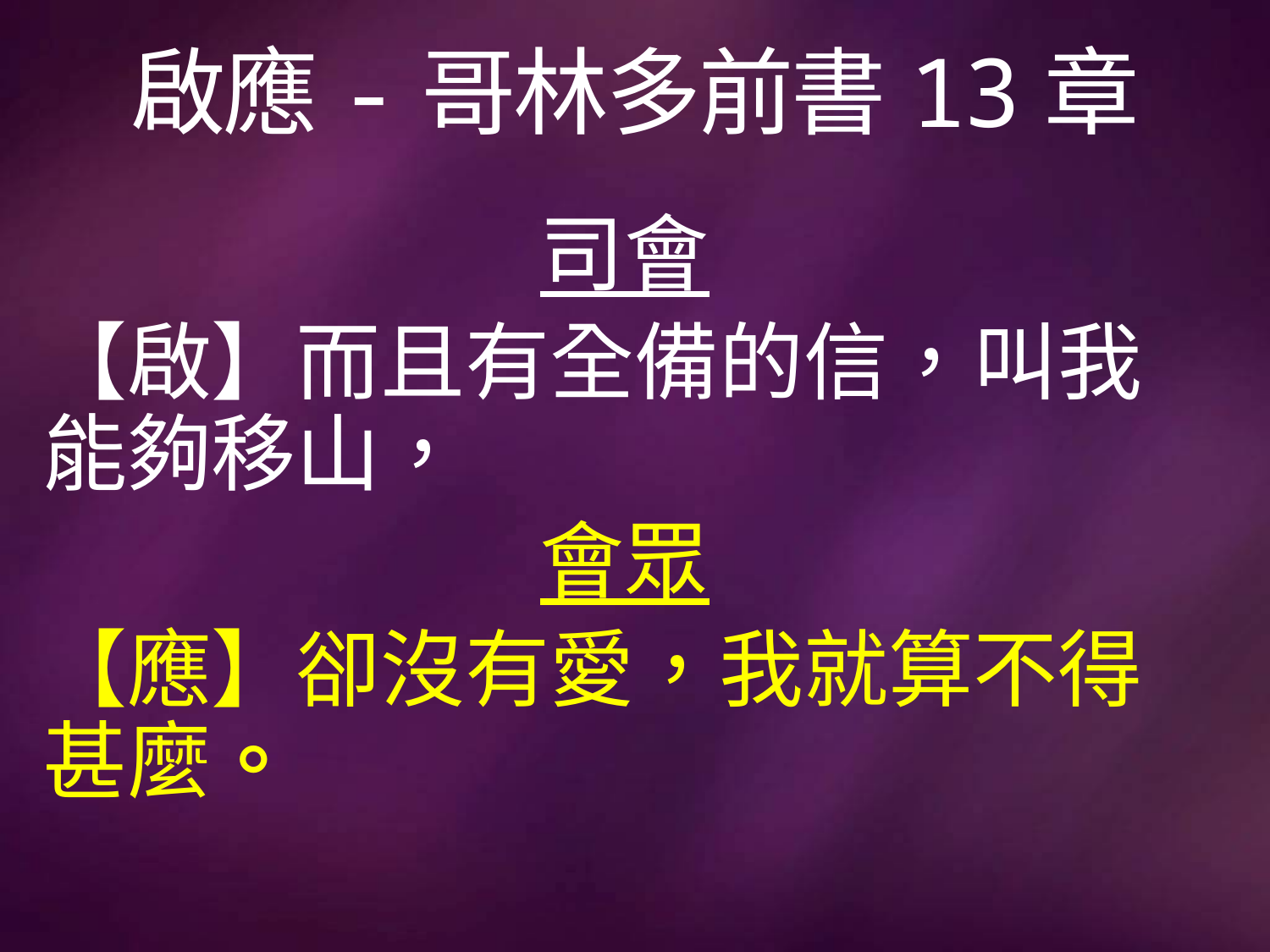

# 啟應-哥林多前書13章
司會
【啟】而且有全備的信，叫我能夠移山，
會眾
【應】卻沒有愛，我就算不得甚麼。